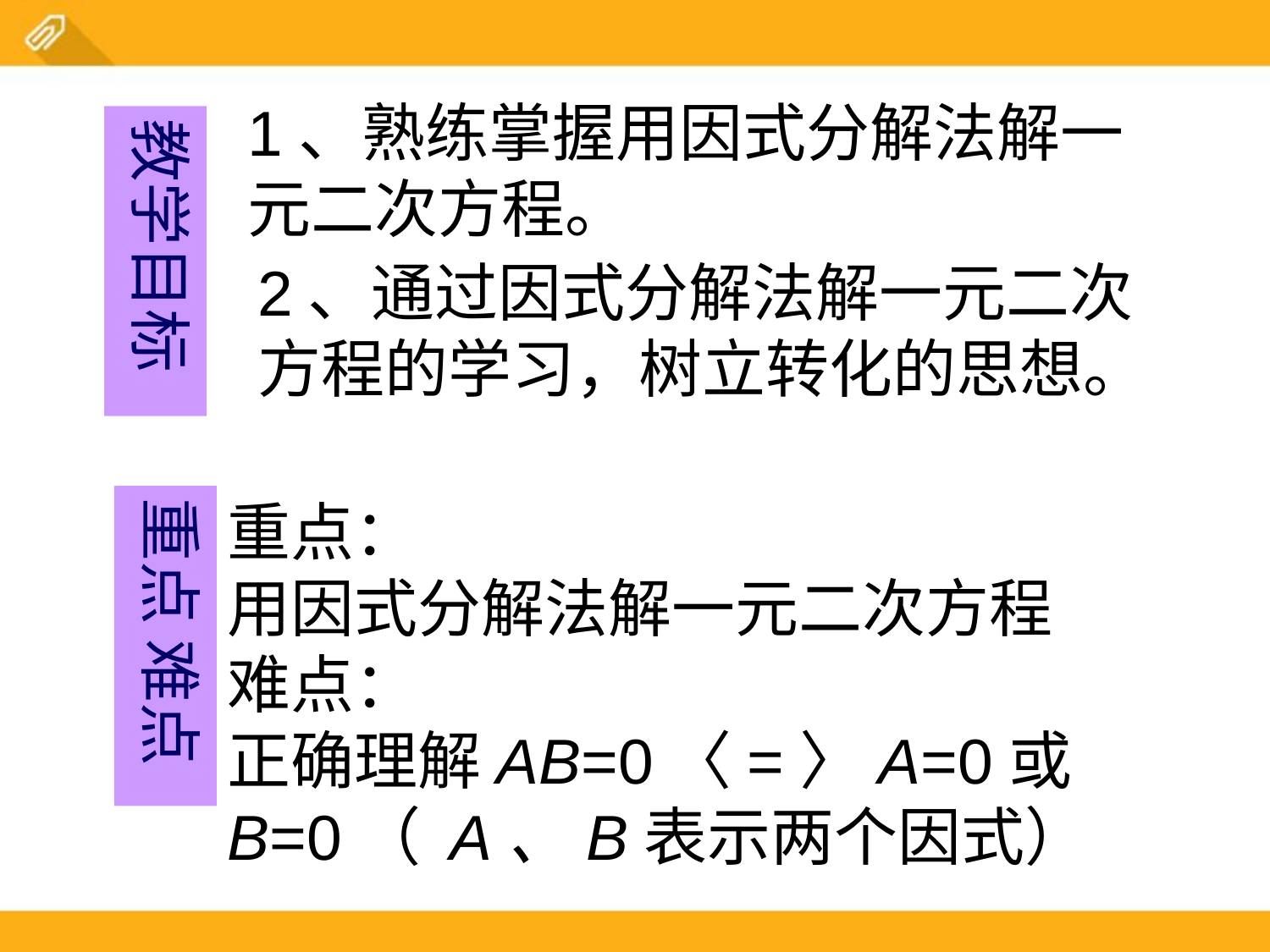

1、熟练掌握用因式分解法解一元二次方程。
教学目标
2、通过因式分解法解一元二次方程的学习，树立转化的思想。
重点 难点
重点：
用因式分解法解一元二次方程
难点：
正确理解AB=0〈=〉A=0或B=0（ A、B表示两个因式）